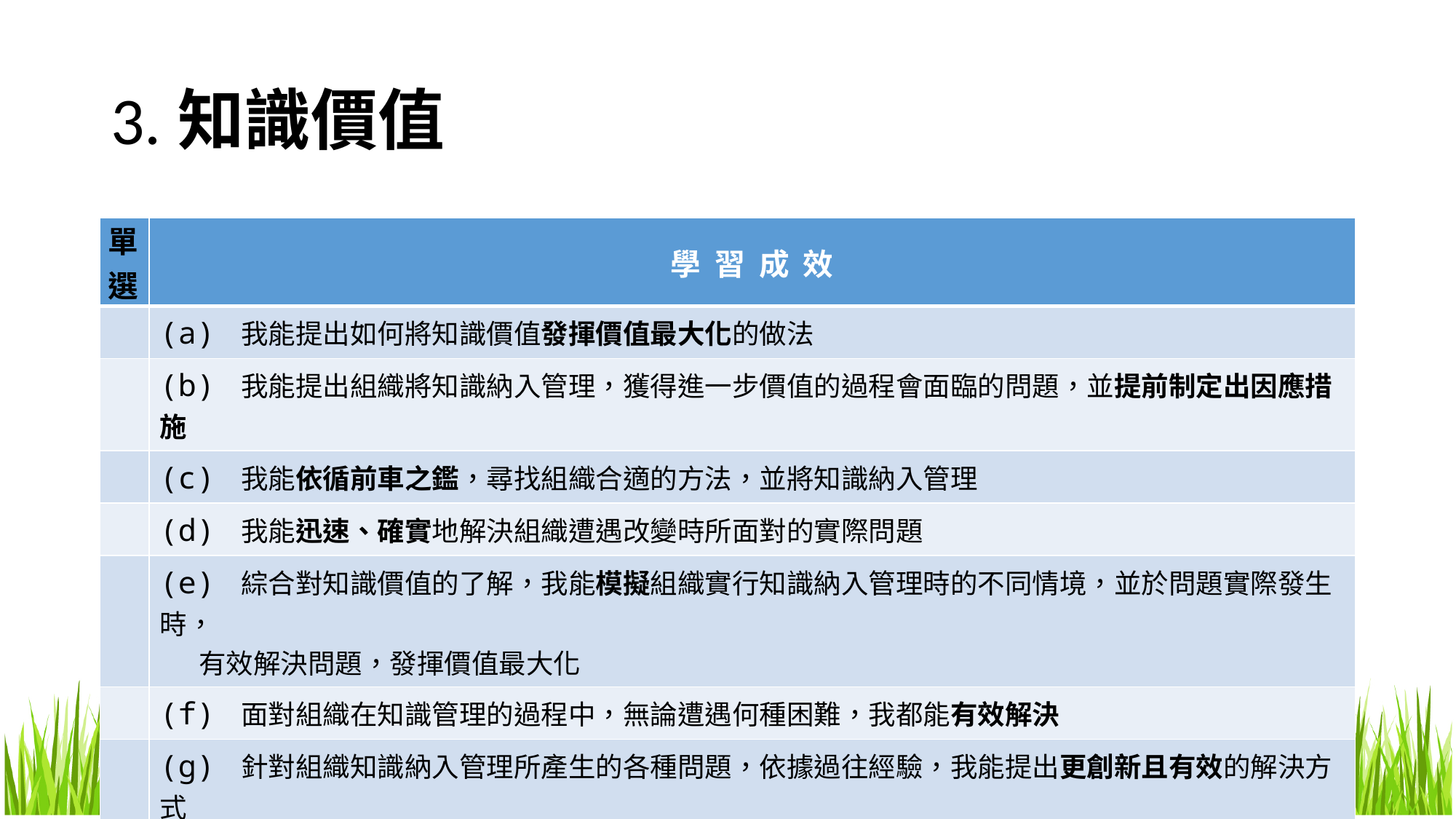

# 3.知識價值
| 單選 | 學 習 成 效 |
| --- | --- |
|  | (a) 我能提出如何將知識價值發揮價值最大化的做法 |
|  | (b) 我能提出組織將知識納入管理，獲得進一步價值的過程會面臨的問題，並提前制定出因應措施 |
|  | (c) 我能依循前車之鑑，尋找組織合適的方法，並將知識納入管理 |
|  | (d) 我能迅速、確實地解決組織遭遇改變時所面對的實際問題 |
|  | (e) 綜合對知識價值的了解，我能模擬組織實行知識納入管理時的不同情境，並於問題實際發生時， 有效解決問題，發揮價值最大化 |
|  | (f) 面對組織在知識管理的過程中，無論遭遇何種困難，我都能有效解決 |
|  | (g) 針對組織知識納入管理所產生的各種問題，依據過往經驗，我能提出更創新且有效的解決方式 |